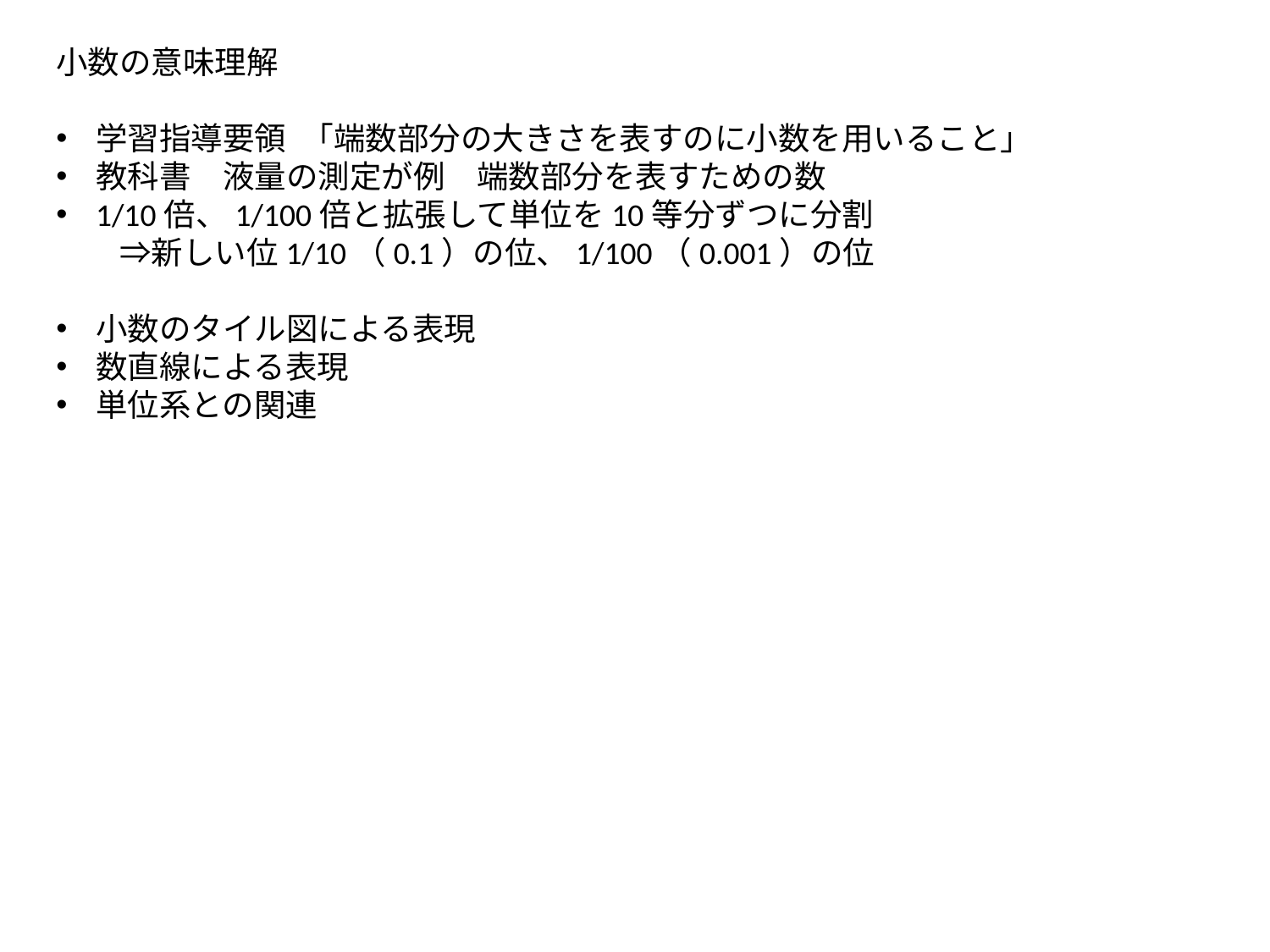

小数の意味理解

学習指導要領　｢端数部分の大きさを表すのに小数を用いること｣
教科書　液量の測定が例　端数部分を表すための数
1/10倍、1/100倍と拡張して単位を10等分ずつに分割
　　⇒新しい位1/10（0.1）の位、1/100（0.001）の位

小数のタイル図による表現
数直線による表現
単位系との関連